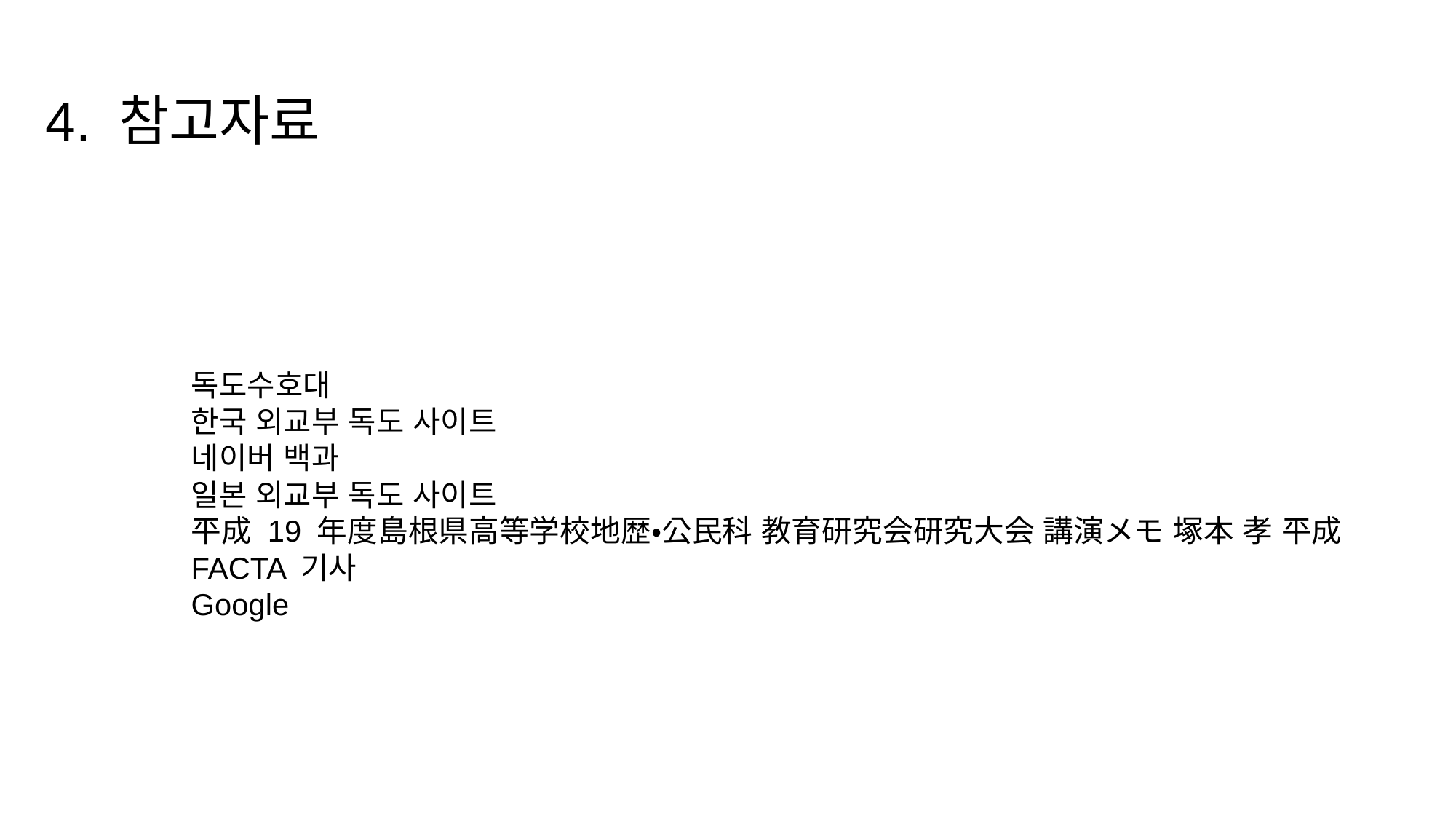

4. 참고자료
독도수호대
한국 외교부 독도 사이트
네이버 백과
일본 외교부 독도 사이트
平成 19 年度島根県高等学校地歴・公民科 教育研究会研究大会 講演メモ 塚本 孝 平成
FACTA 기사
Google